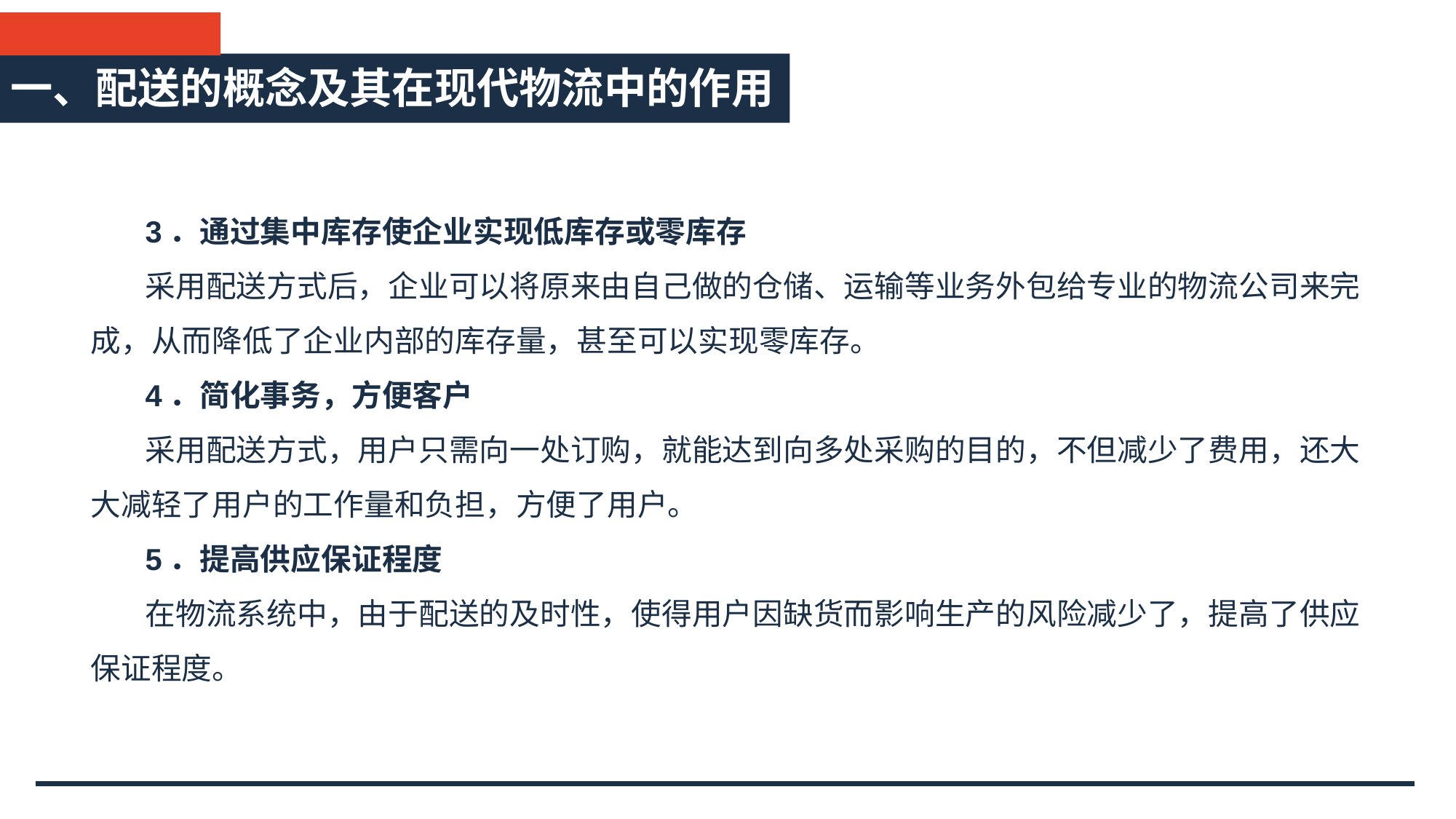

一、配送的概念及其在现代物流中的作用
3．通过集中库存使企业实现低库存或零库存
采用配送方式后，企业可以将原来由自己做的仓储、运输等业务外包给专业的物流公司来完成，从而降低了企业内部的库存量，甚至可以实现零库存。
4．简化事务，方便客户
采用配送方式，用户只需向一处订购，就能达到向多处采购的目的，不但减少了费用，还大大减轻了用户的工作量和负担，方便了用户。
5．提高供应保证程度
在物流系统中，由于配送的及时性，使得用户因缺货而影响生产的风险减少了，提高了供应保证程度。